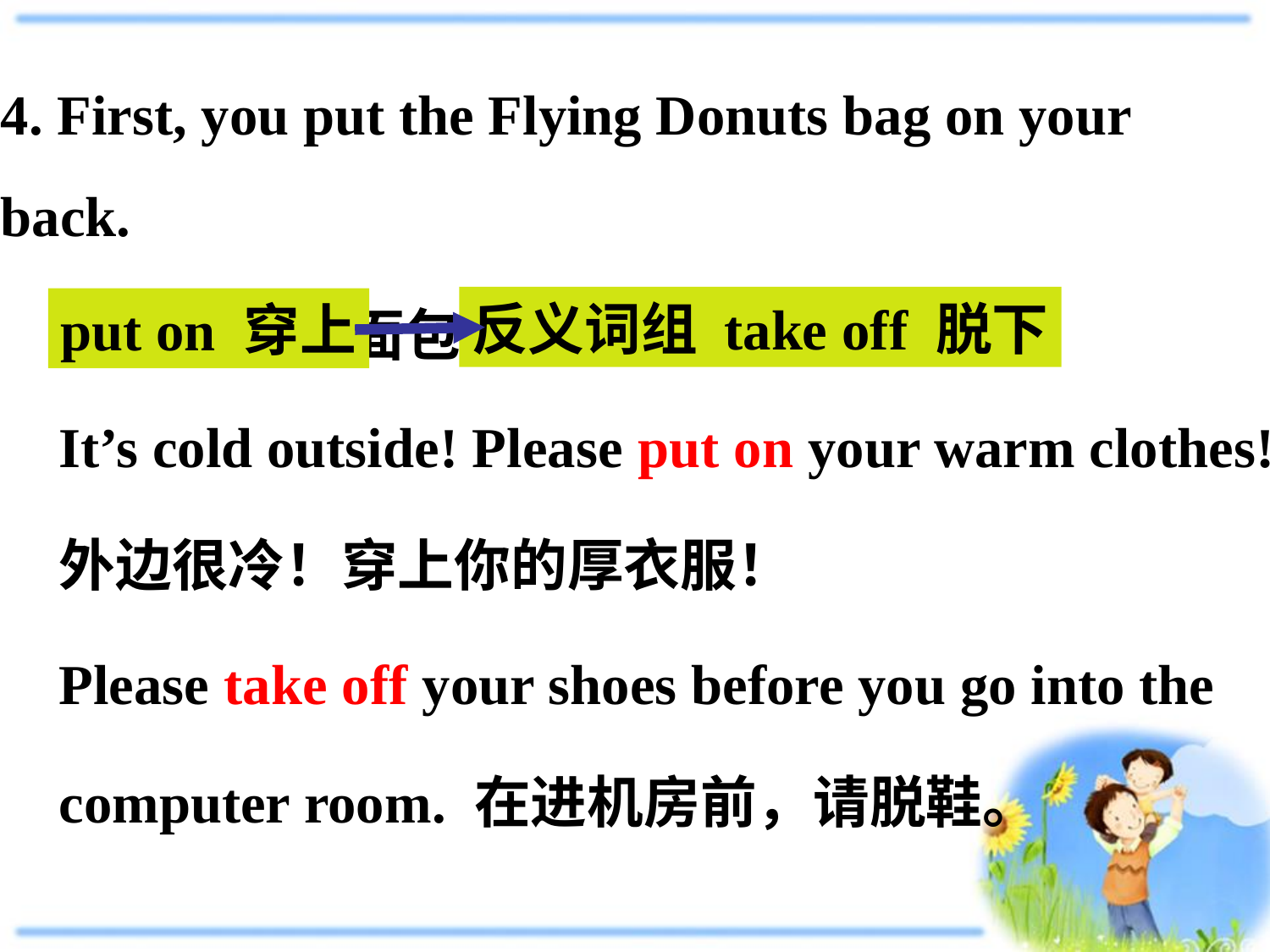

4. First, you put the Flying Donuts bag on your back.
    首先，背上面包圈飞行器背包。
反义词组 take off 脱下
put on 穿上

It’s cold outside! Please put on your warm clothes!
外边很冷！穿上你的厚衣服！
Please take off your shoes before you go into the
computer room. 在进机房前，请脱鞋。